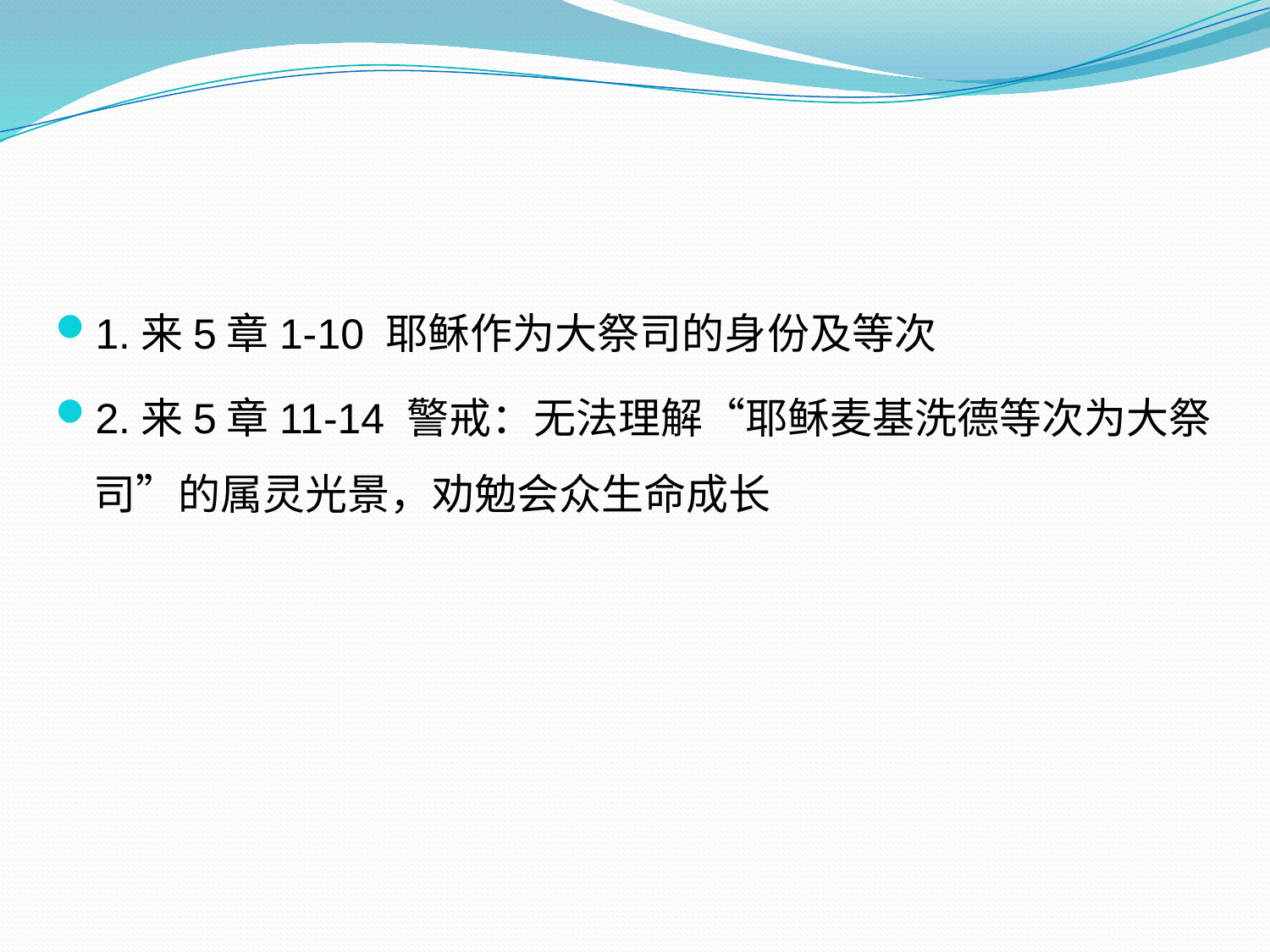

1.来5章1-10 耶稣作为大祭司的身份及等次
2.来5章11-14 警戒：无法理解“耶稣麦基洗德等次为大祭司”的属灵光景，劝勉会众生命成长